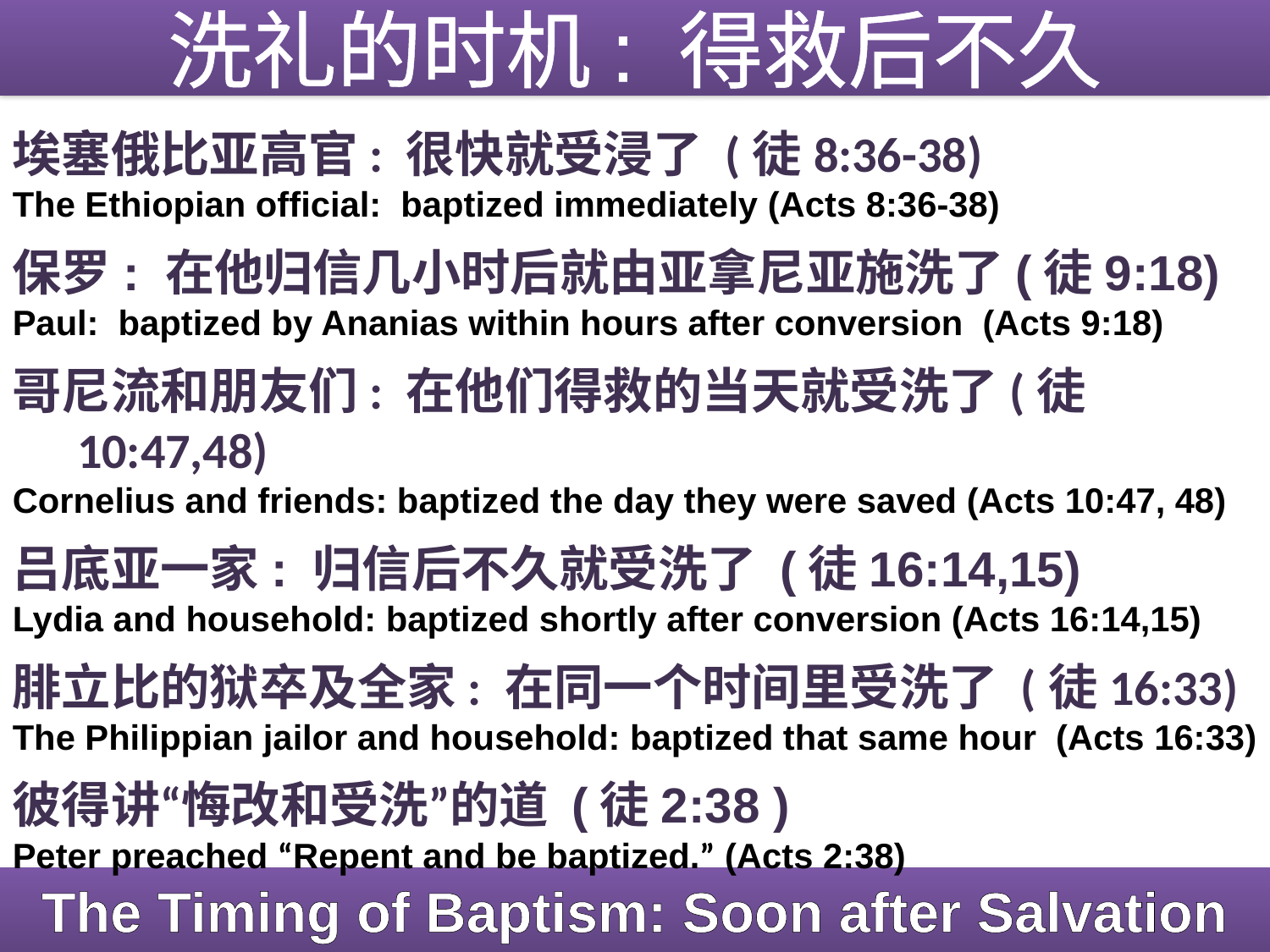

洗礼的时机: 得救后不久
埃塞俄比亚高官: 很快就受浸了 (徒8:36-38)
The Ethiopian official:  baptized immediately (Acts 8:36-38)

保罗: 在他归信几小时后就由亚拿尼亚施洗了(徒9:18)
Paul:  baptized by Ananias within hours after conversion  (Acts 9:18)

哥尼流和朋友们: 在他们得救的当天就受洗了(徒10:47,48)
Cornelius and friends: baptized the day they were saved (Acts 10:47, 48)

吕底亚一家: 归信后不久就受洗了 (徒16:14,15)
Lydia and household: baptized shortly after conversion (Acts 16:14,15)

腓立比的狱卒及全家: 在同一个时间里受洗了 (徒16:33)
The Philippian jailor and household: baptized that same hour  (Acts 16:33)

彼得讲“悔改和受洗”的道 (徒2:38 )
Peter preached “Repent and be baptized.” (Acts 2:38)
The Timing of Baptism: Soon after Salvation